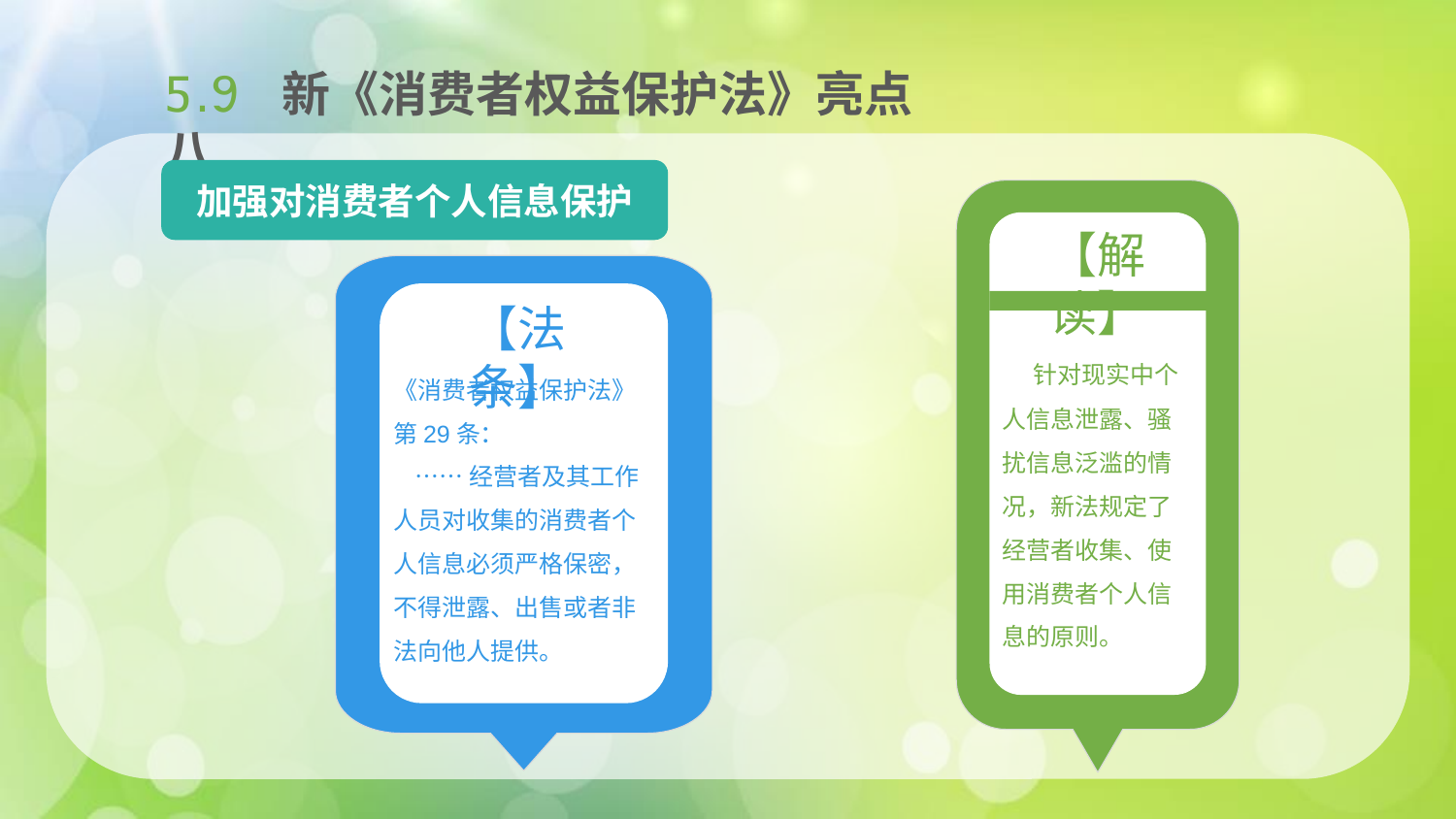

5.9  新《消费者权益保护法》亮点八
加强对消费者个人信息保护

【解读】

    针对现实中个人信息泄露、骚扰信息泛滥的情况，新法规定了经营者收集、使用消费者个人信息的原则。

【法条】
《消费者权益保护法》第29条：
    ……经营者及其工作人员对收集的消费者个人信息必须严格保密，不得泄露、出售或者非法向他人提供。